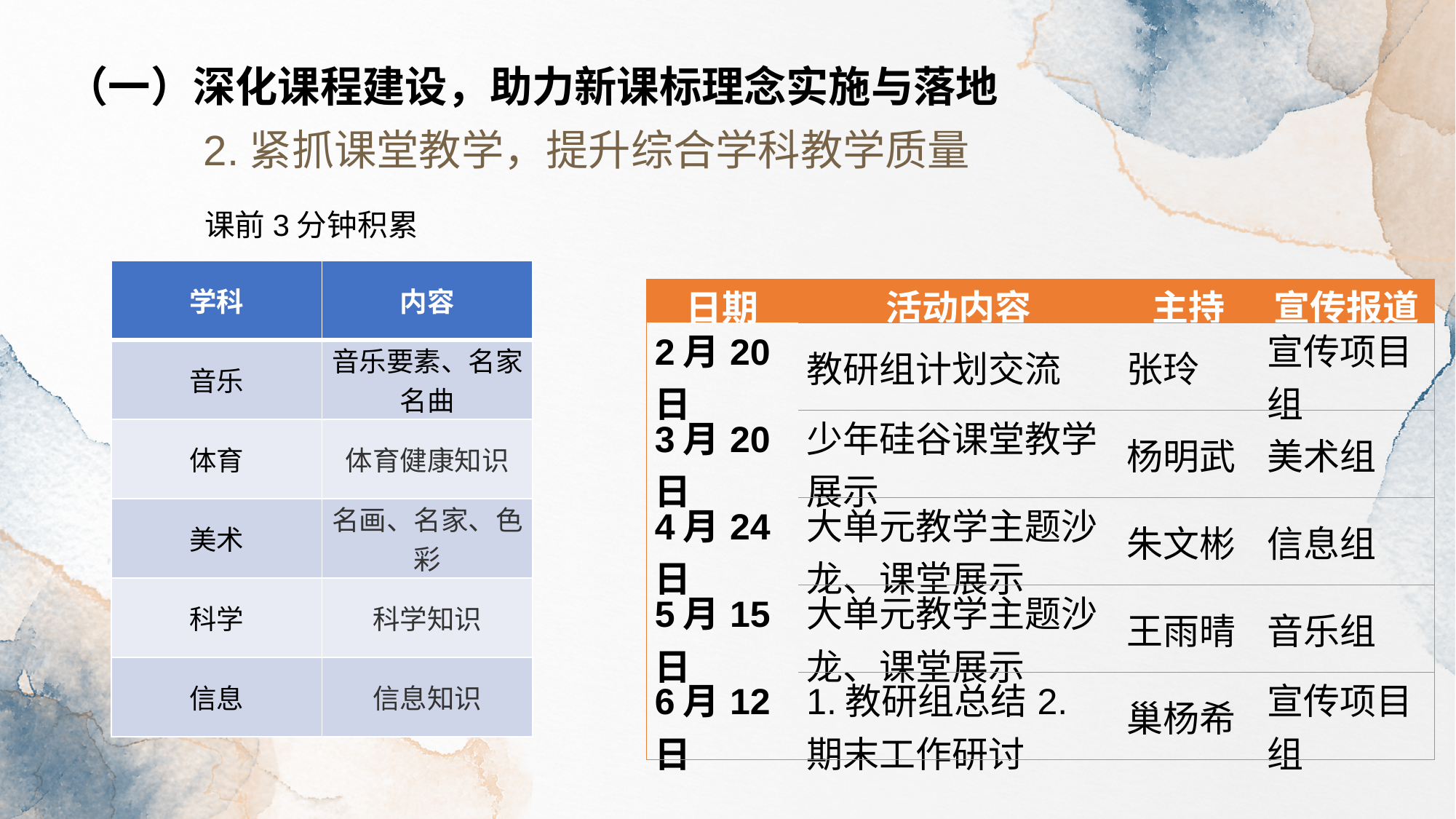

（一）深化课程建设，助力新课标理念实施与落地
2.紧抓课堂教学，提升综合学科教学质量
课前3分钟积累
| 学科 | 内容 |
| --- | --- |
| 音乐 | 音乐要素、名家名曲 |
| 体育 | 体育健康知识 |
| 美术 | 名画、名家、色彩 |
| 科学 | 科学知识 |
| 信息 | 信息知识 |
| 日期 | 活动内容 | 主持 | 宣传报道 |
| --- | --- | --- | --- |
| 2月20日 | 教研组计划交流 | 张玲 | 宣传项目组 |
| 3月20日 | 少年硅谷课堂教学展示 | 杨明武 | 美术组 |
| 4月24日 | 大单元教学主题沙龙、课堂展示 | 朱文彬 | 信息组 |
| 5月15日 | 大单元教学主题沙龙、课堂展示 | 王雨晴 | 音乐组 |
| 6月12日 | 1.教研组总结2.期末工作研讨 | 巢杨希 | 宣传项目组 |